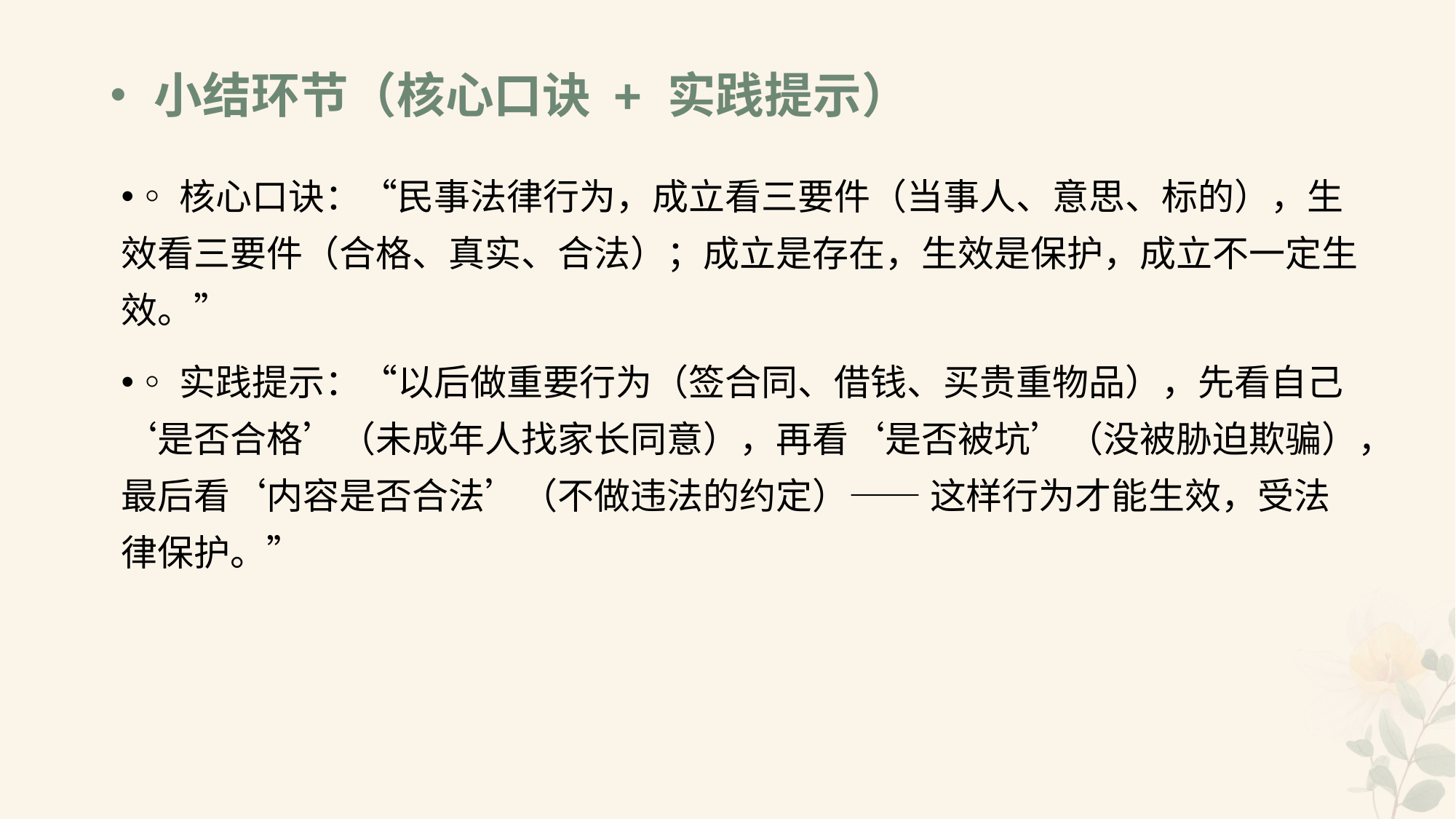

# •小结环节（核心口诀 + 实践提示）
◦核心口诀：“民事法律行为，成立看三要件（当事人、意思、标的），生效看三要件（合格、真实、合法）；成立是存在，生效是保护，成立不一定生效。”
◦实践提示：“以后做重要行为（签合同、借钱、买贵重物品），先看自己‘是否合格’（未成年人找家长同意），再看‘是否被坑’（没被胁迫欺骗），最后看‘内容是否合法’（不做违法的约定）—— 这样行为才能生效，受法律保护。”